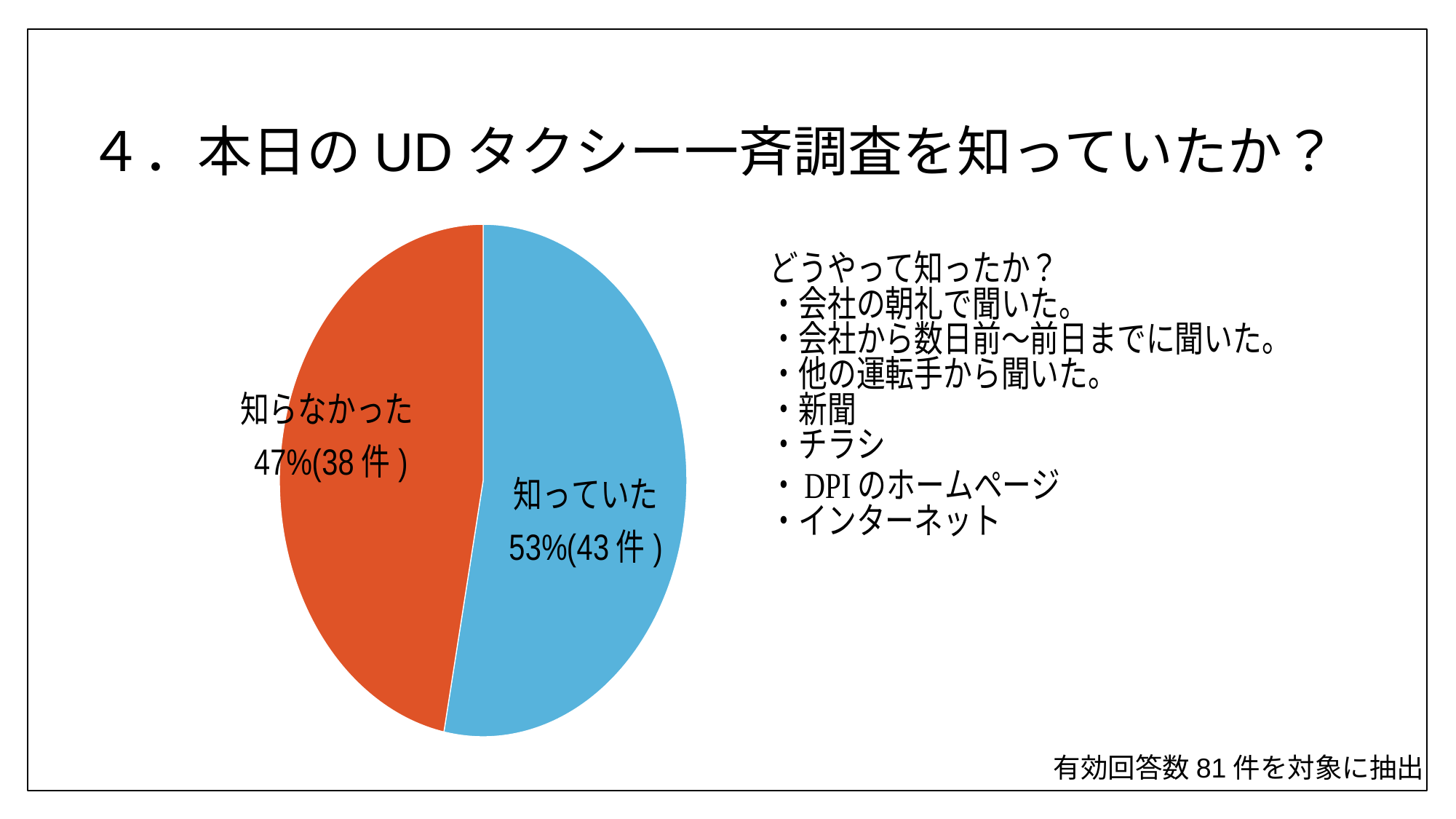

# ４．本日のUDタクシー一斉調査を知っていたか？

### Chart

| Category | 列1 |
|---|---|
| 知っていた | 43.0 |
| 知らなかった | 38.0 |
有効回答数81件を対象に抽出